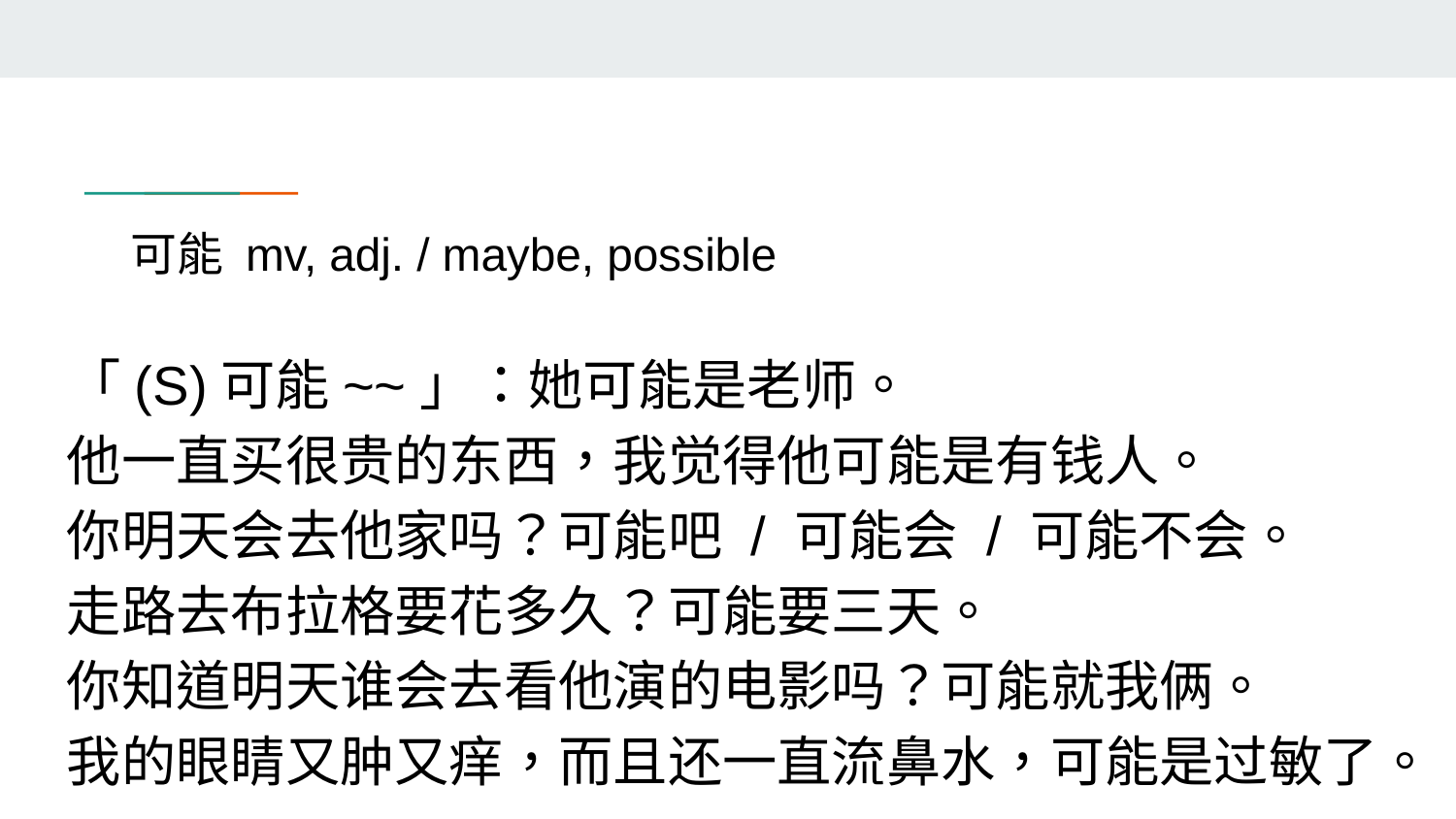

# 可能 mv, adj. / maybe, possible
「(S)可能~~」：她可能是老师。
他一直买很贵的东西，我觉得他可能是有钱人。
你明天会去他家吗？可能吧 / 可能会 / 可能不会。
走路去布拉格要花多久？可能要三天。
你知道明天谁会去看他演的电影吗？可能就我俩。
我的眼睛又肿又痒，而且还一直流鼻水，可能是过敏了。